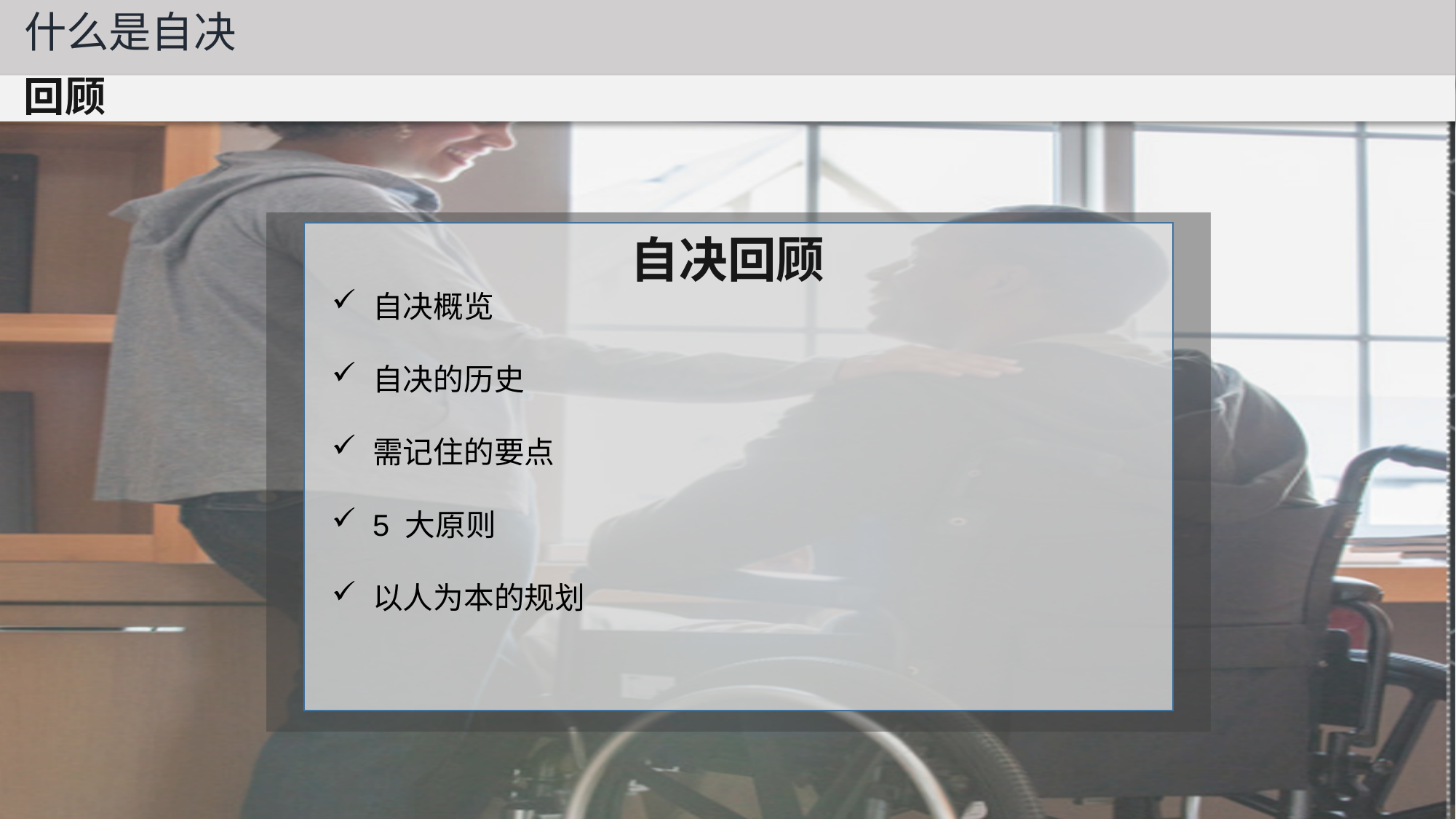

什么是自决
回顾

自决回顾
自决概览

自决的历史

需记住的要点

5 大原则

以人为本的规划